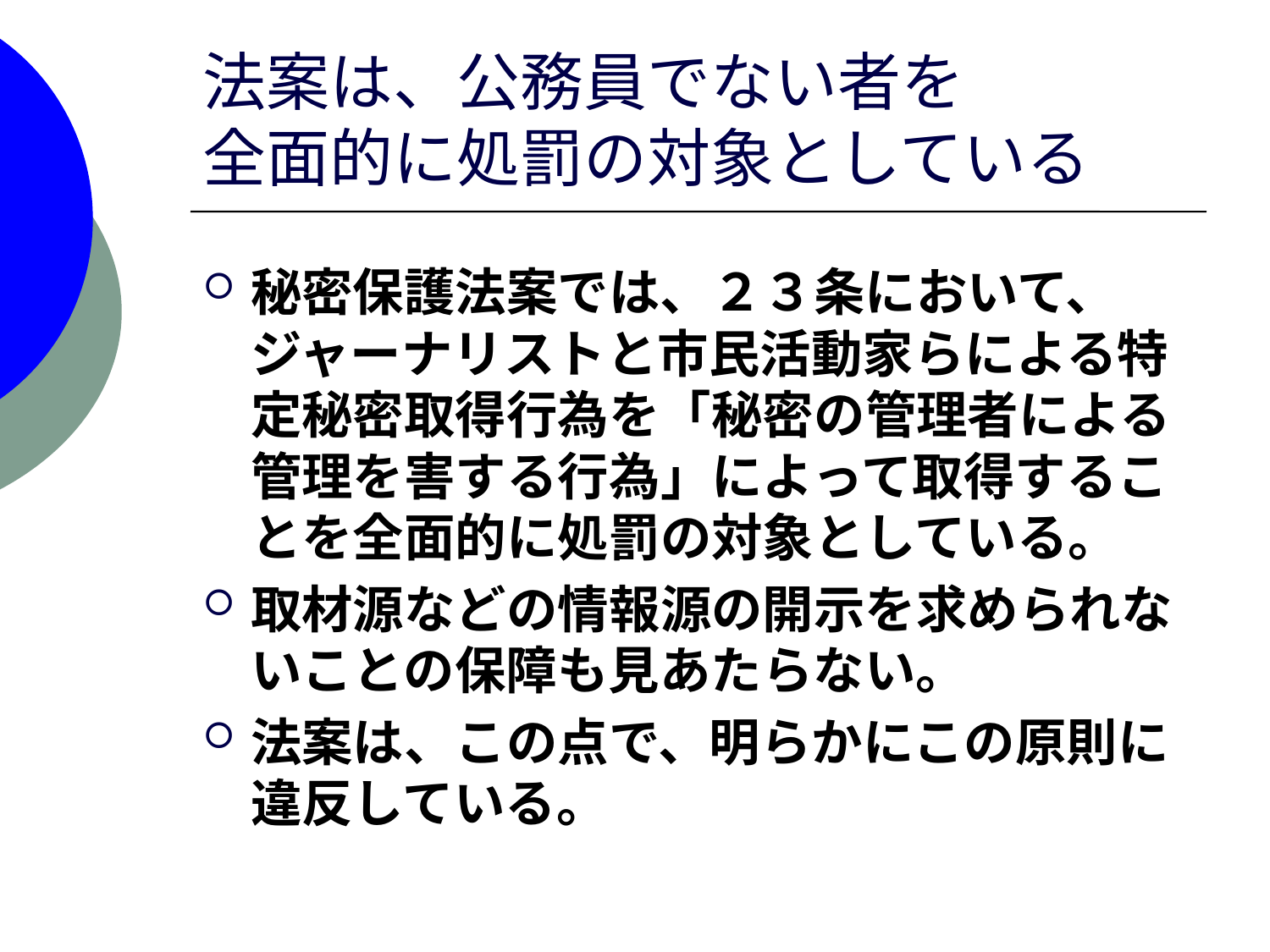

# 法案は、公務員でない者を 全面的に処罰の対象としている
秘密保護法案では、２３条において、ジャーナリストと市民活動家らによる特定秘密取得行為を「秘密の管理者による管理を害する行為」によって取得することを全面的に処罰の対象としている。
取材源などの情報源の開示を求められないことの保障も見あたらない。
法案は、この点で、明らかにこの原則に違反している。